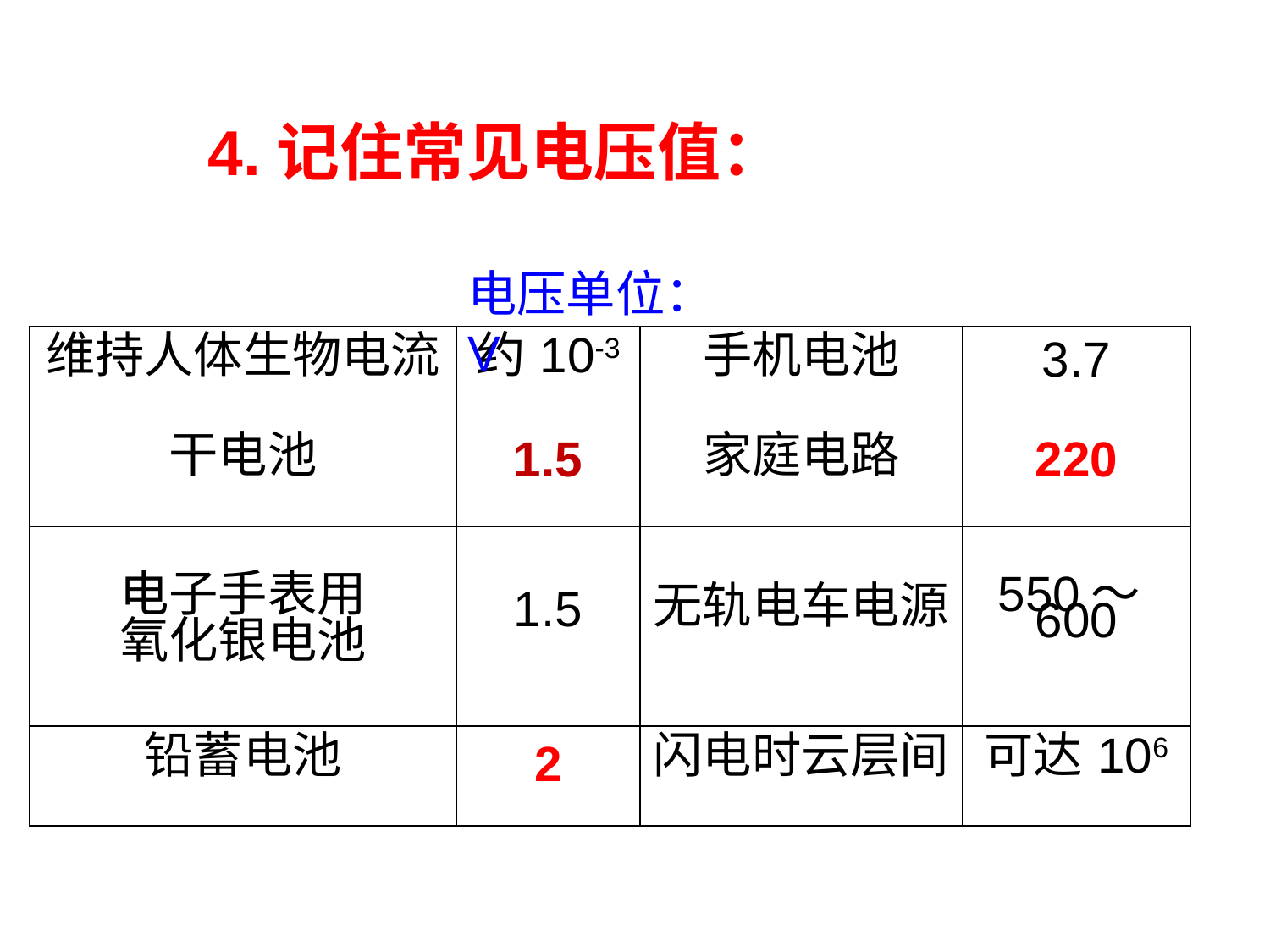

4.记住常见电压值：
电压单位：V
| 维持人体生物电流 | 约10-3 | 手机电池 | 3.7 |
| --- | --- | --- | --- |
| 干电池 | 1.5 | 家庭电路 | 220 |
| 电子手表用 氧化银电池 | 1.5 | 无轨电车电源 | 550～600 |
| 铅蓄电池 | 2 | 闪电时云层间 | 可达106 |